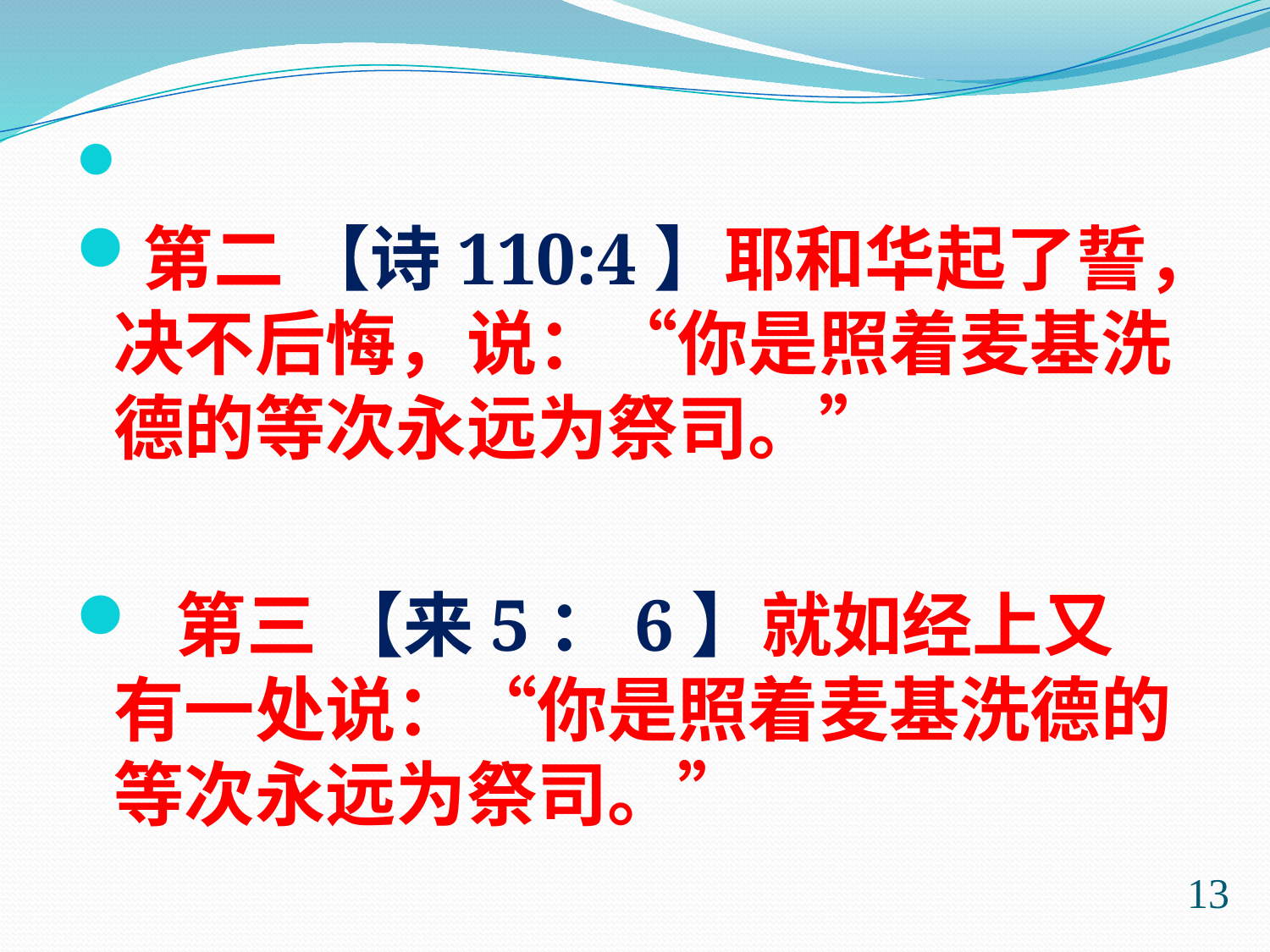

第二 【诗110:4】耶和华起了誓，决不后悔，说：“你是照着麦基洗德的等次永远为祭司。”

 第三 【来5：6】就如经上又有一处说：“你是照着麦基洗德的等次永远为祭司。”

13